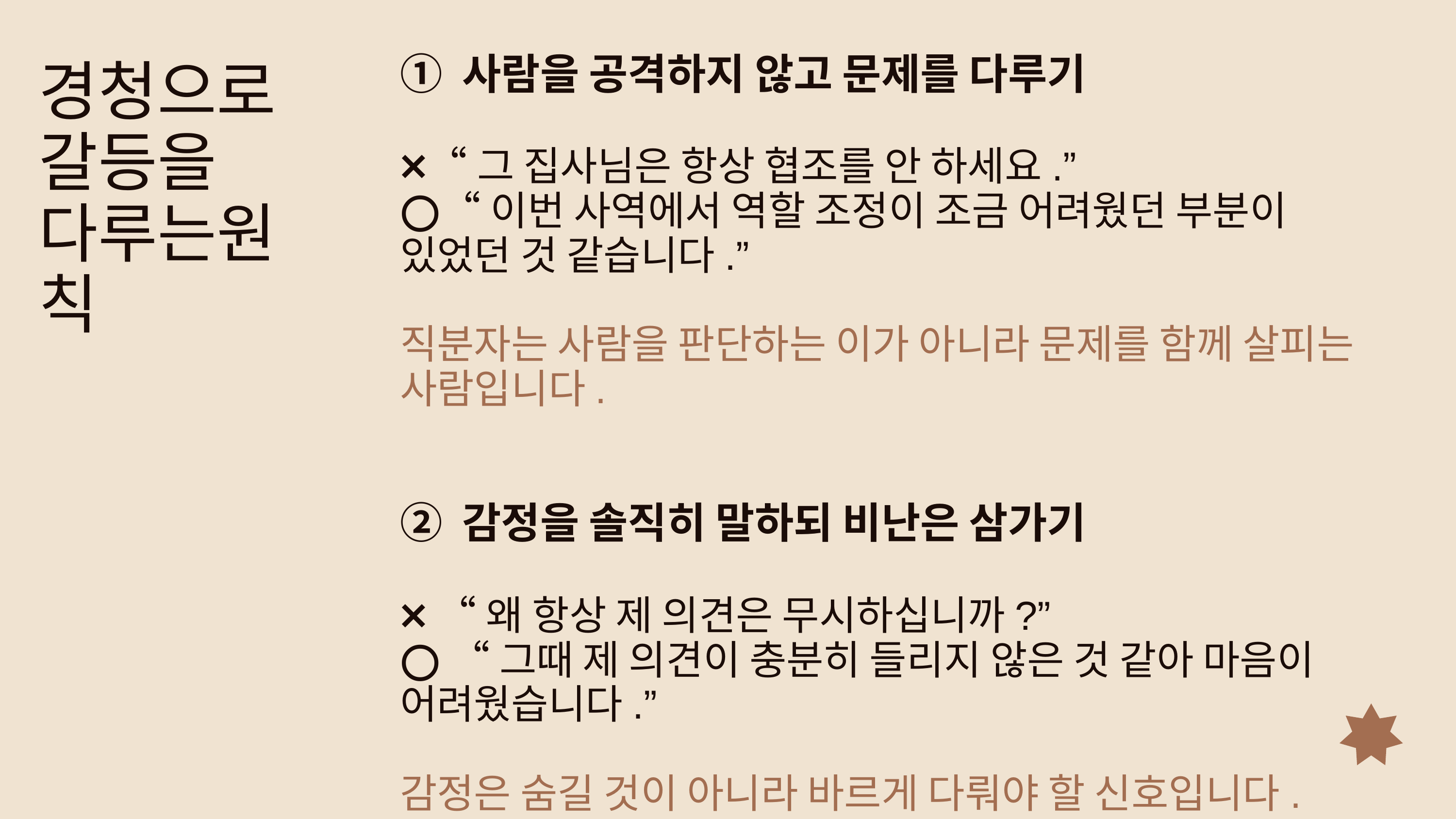

① 사람을 공격하지 않고 문제를 다루기

❌“그 집사님은 항상 협조를 안 하세요.”
⭕“이번 사역에서 역할 조정이 조금 어려웠던 부분이 있었던 것 같습니다.”

직분자는 사람을 판단하는 이가 아니라 문제를 함께 살피는 사람입니다.

② 감정을 솔직히 말하되 비난은 삼가기

❌ “왜 항상 제 의견은 무시하십니까?”
⭕ “그때 제 의견이 충분히 들리지 않은 것 같아 마음이 어려웠습니다.”

감정은 숨길 것이 아니라 바르게 다뤄야 할 신호입니다.
경청으로 갈등을 다루는원칙